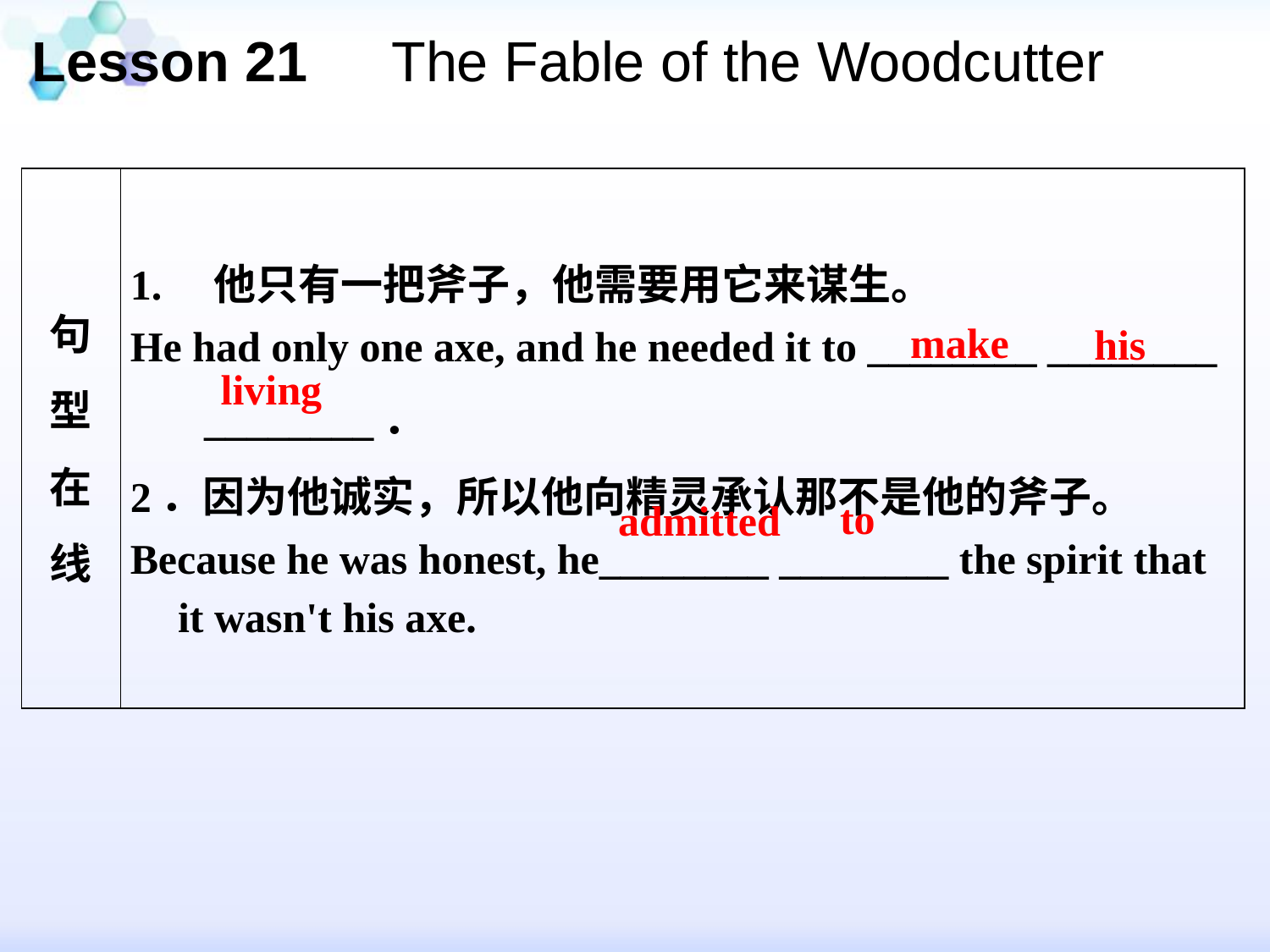

Lesson 21　The Fable of the Woodcutter
| 句 型 在 线 | 1. 他只有一把斧子，他需要用它来谋生。 He had only one axe, and he needed it to \_\_\_\_\_\_\_\_ \_\_\_\_\_\_\_\_ \_\_\_\_\_\_\_\_． 2．因为他诚实，所以他向精灵承认那不是他的斧子。 Because he was honest, he\_\_\_\_\_\_\_\_ \_\_\_\_\_\_\_\_ the spirit that it wasn't his axe. |
| --- | --- |
make
his
living
 to
 admitted